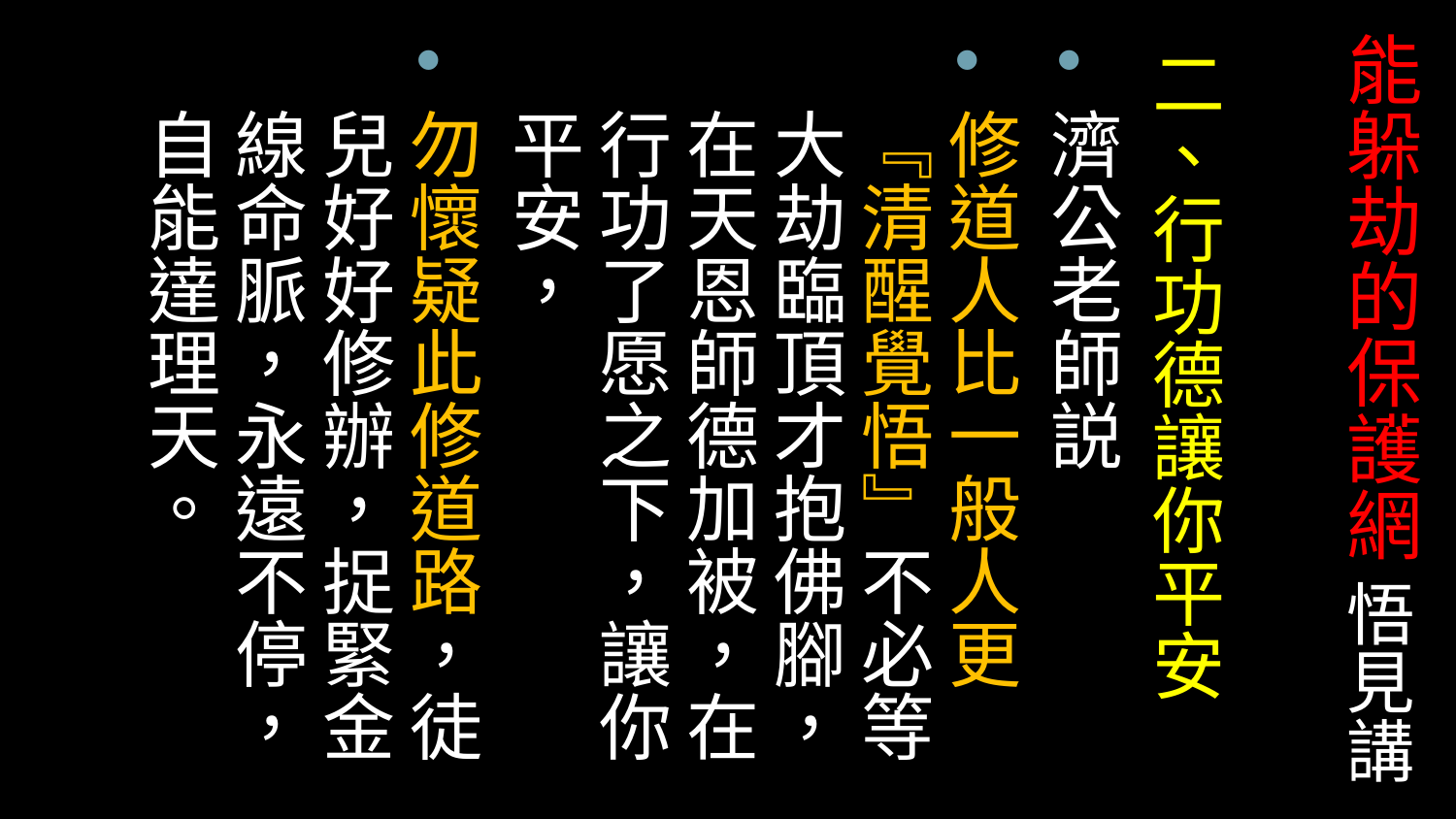

# 能躲劫的保護網 悟見講
二、行功德讓你平安
濟公老師説
修道人比一般人更『清醒覺悟』不必等大劫臨頂才抱佛腳，在天恩師德加被，在行功了愿之下，讓你平安，
勿懷疑此修道路，徒兒好好修辦，捉緊金線命脈，永遠不停，自能達理天。